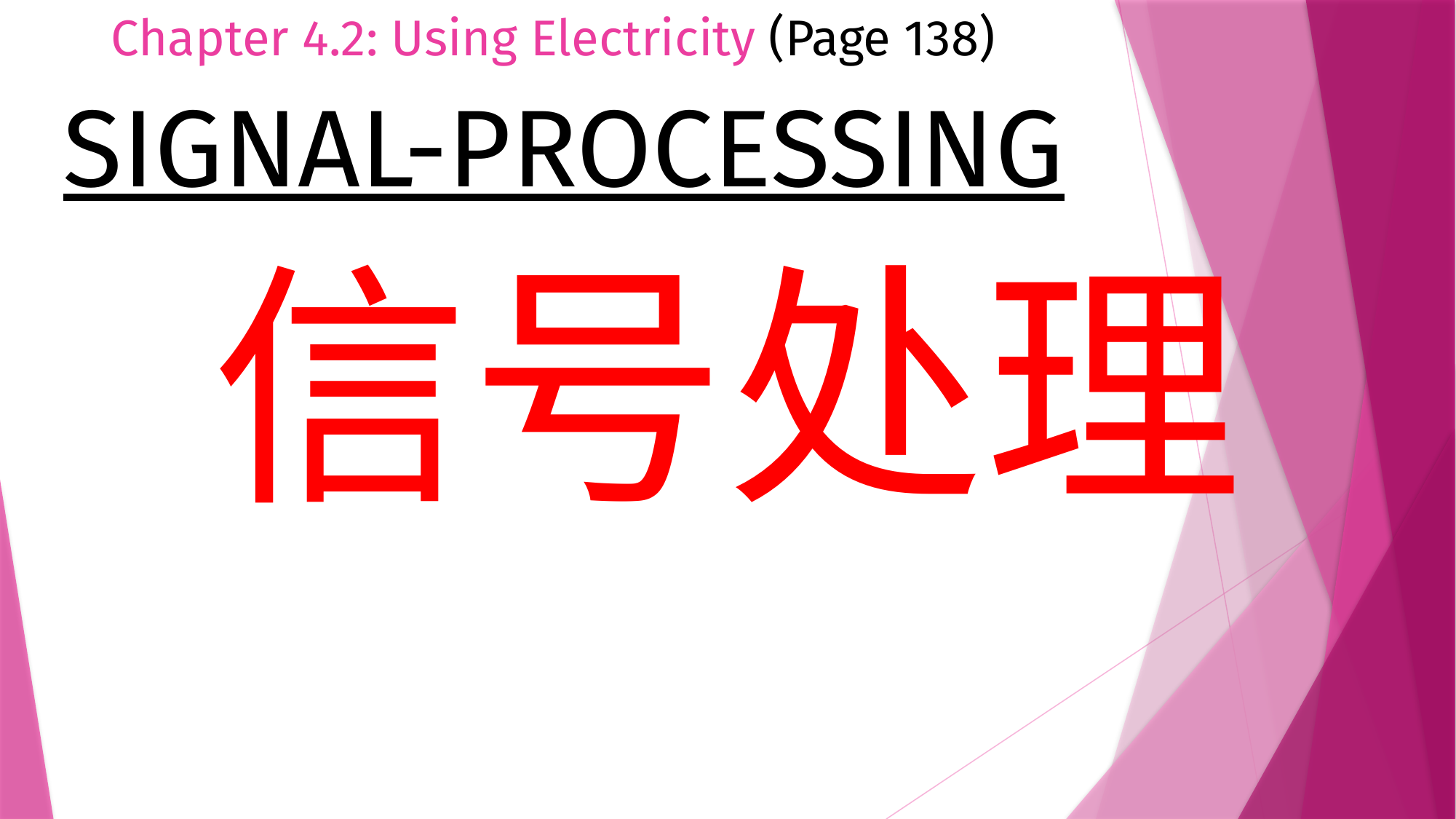

# Chapter 4.2: Using Electricity (Page 138)
SIGNAL-PROCESSING
信号处理